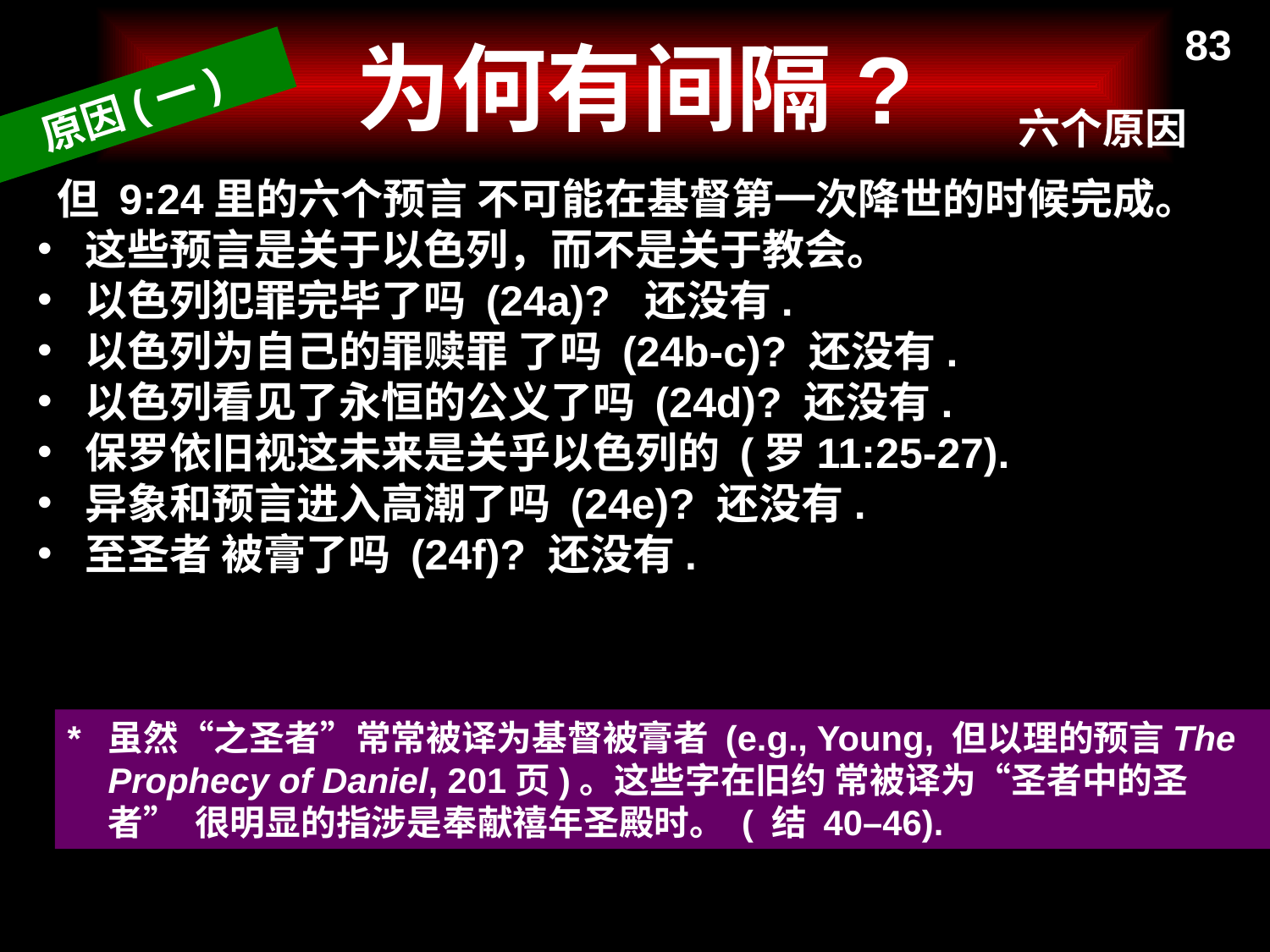

540
552a
# 为何有间隔?
83
原因(一)
六个原因

 但 9:24里的六个预言 不可能在基督第一次降世的时候完成。
这些预言是关于以色列，而不是关于教会。
以色列犯罪完毕了吗 (24a)?  还没有.
以色列为自己的罪赎罪 了吗 (24b-c)? 还没有.
以色列看见了永恒的公义了吗 (24d)? 还没有.
保罗依旧视这未来是关乎以色列的 (罗11:25-27).
异象和预言进入高潮了吗 (24e)? 还没有.
至圣者 被膏了吗 (24f)? 还没有.

*	虽然“之圣者”常常被译为基督被膏者 (e.g., Young, 但以理的预言The Prophecy of Daniel, 201页)。这些字在旧约 常被译为“圣者中的圣者”  很明显的指涉是奉献禧年圣殿时。 ( 结 40–46).